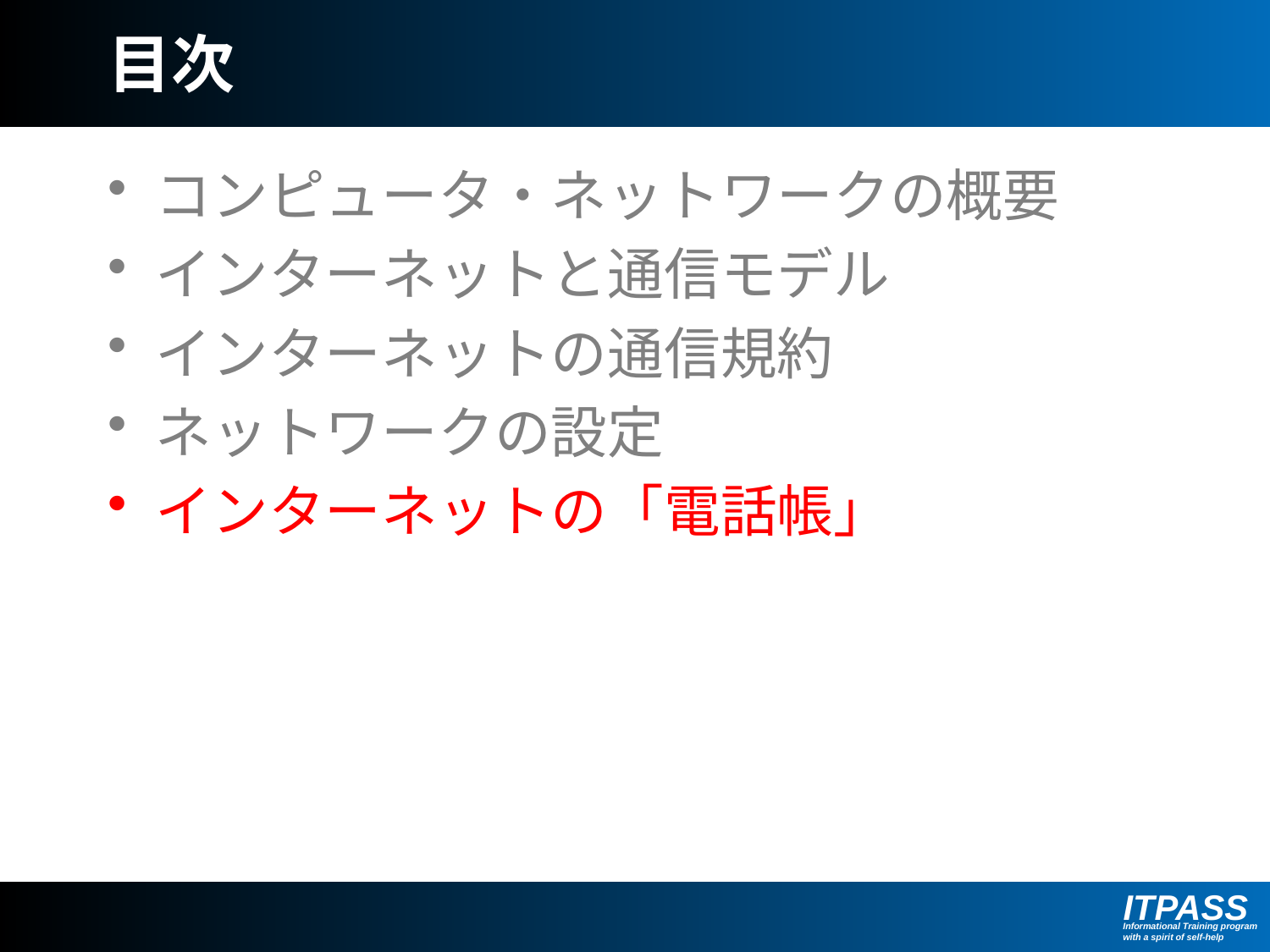

# 目次
コンピュータ・ネットワークの概要
インターネットと通信モデル
インターネットの通信規約
ネットワークの設定
インターネットの「電話帳」